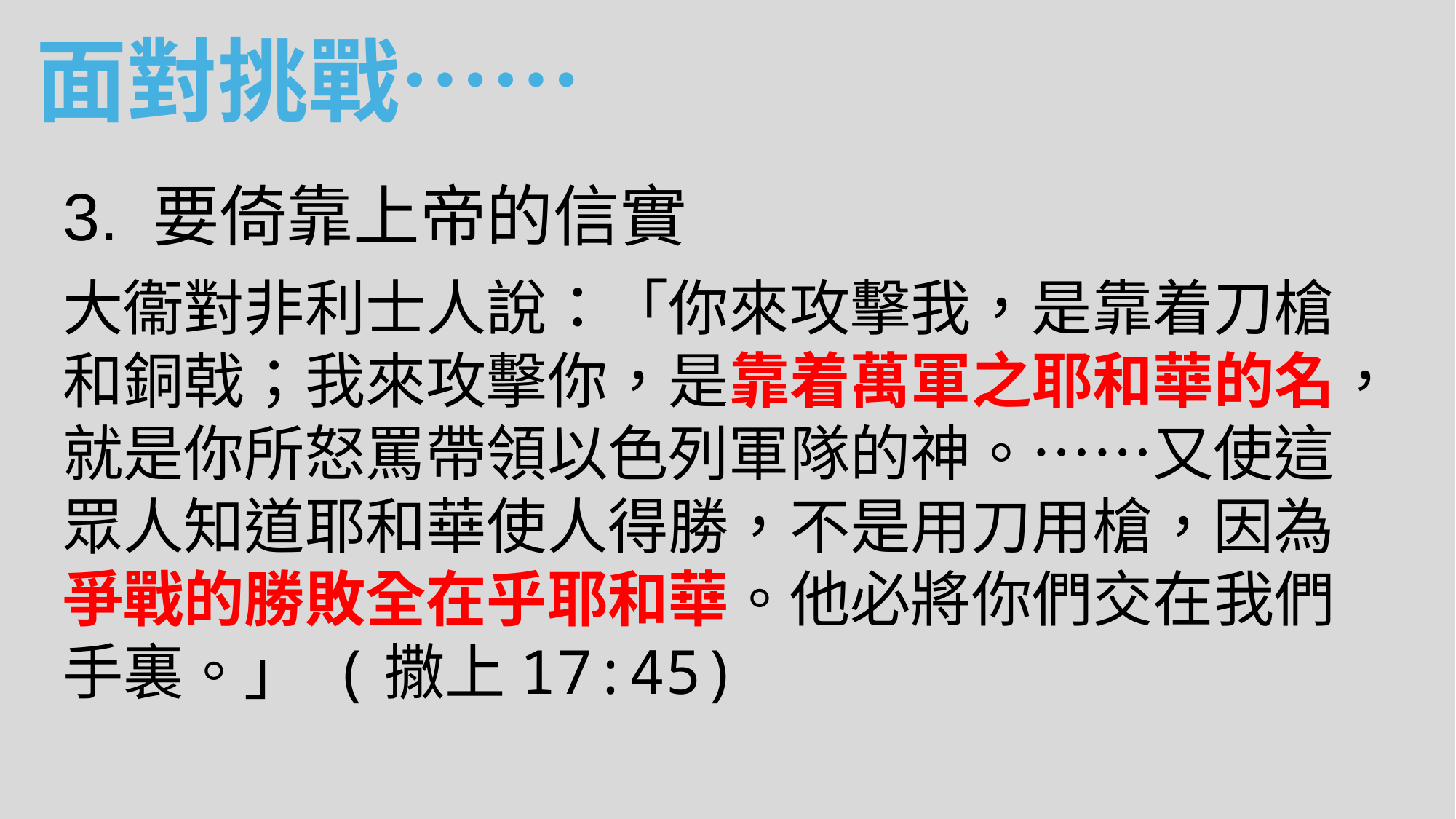

面對挑戰……

3. 要倚靠上帝的信實
大衞對非利士人說：「你來攻擊我，是靠着刀槍和銅戟；我來攻擊你，是靠着萬軍之耶和華的名，就是你所怒罵帶領以色列軍隊的神。……又使這眾人知道耶和華使人得勝，不是用刀用槍，因為爭戰的勝敗全在乎耶和華。他必將你們交在我們手裏。」 (撒上17:45)